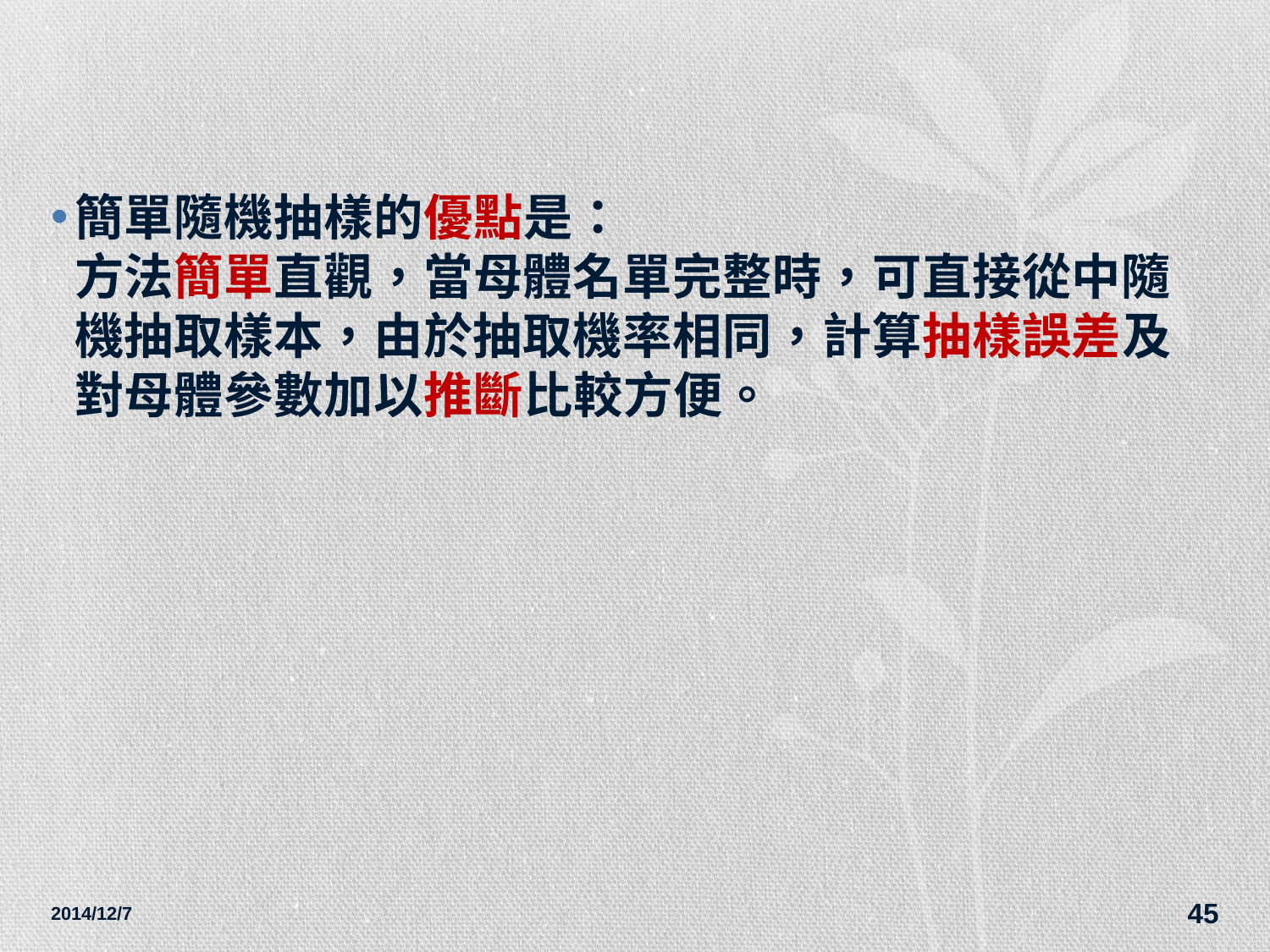

#
簡單隨機抽樣的優點是：
方法簡單直觀，當母體名單完整時，可直接從中隨機抽取樣本，由於抽取機率相同，計算抽樣誤差及對母體參數加以推斷比較方便。

2014/12/7
45